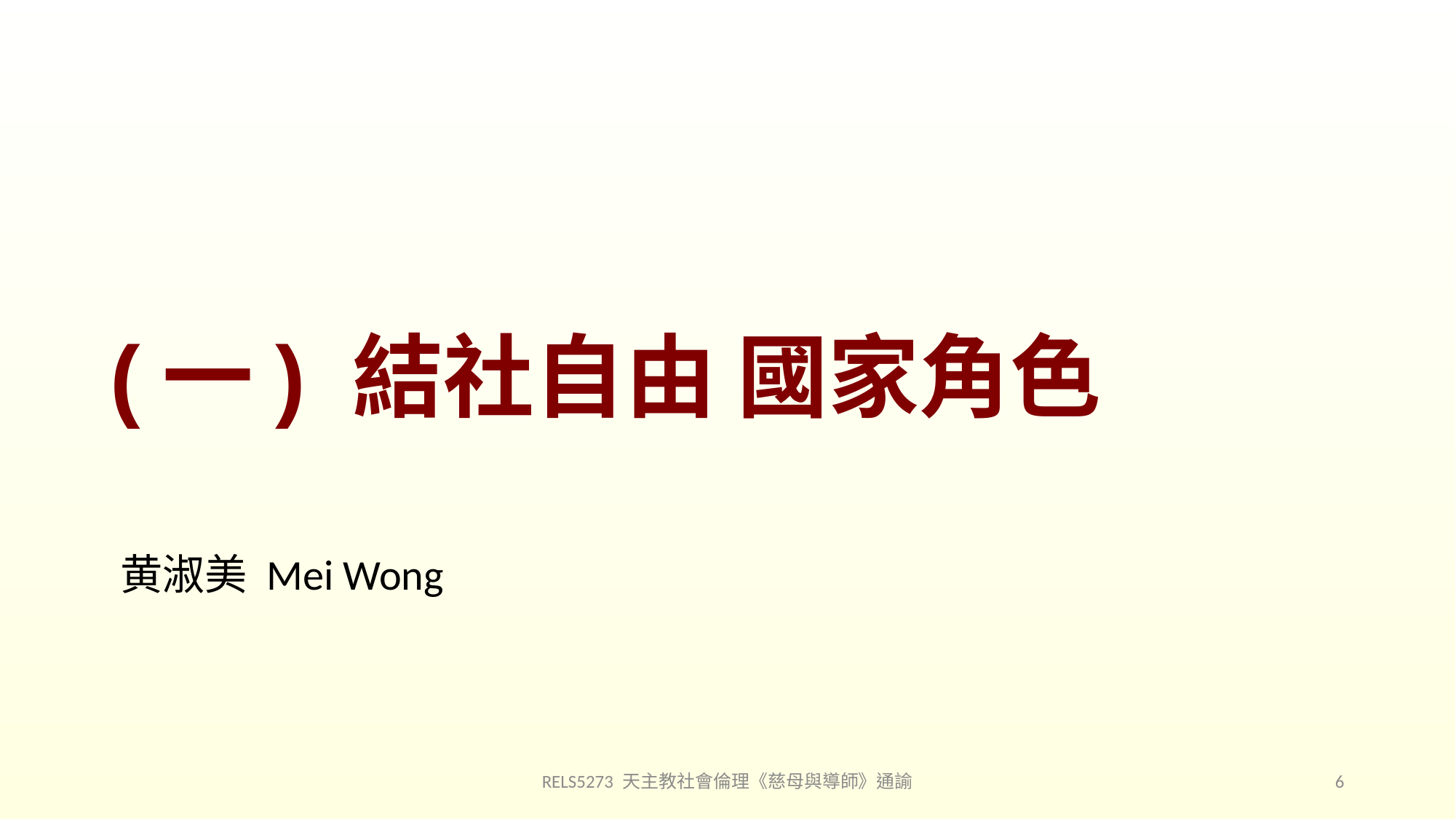

# (一) 結社自由 國家角色
黄淑美 Mei Wong
RELS5273 天主教社會倫理《慈母與導師》通諭
6